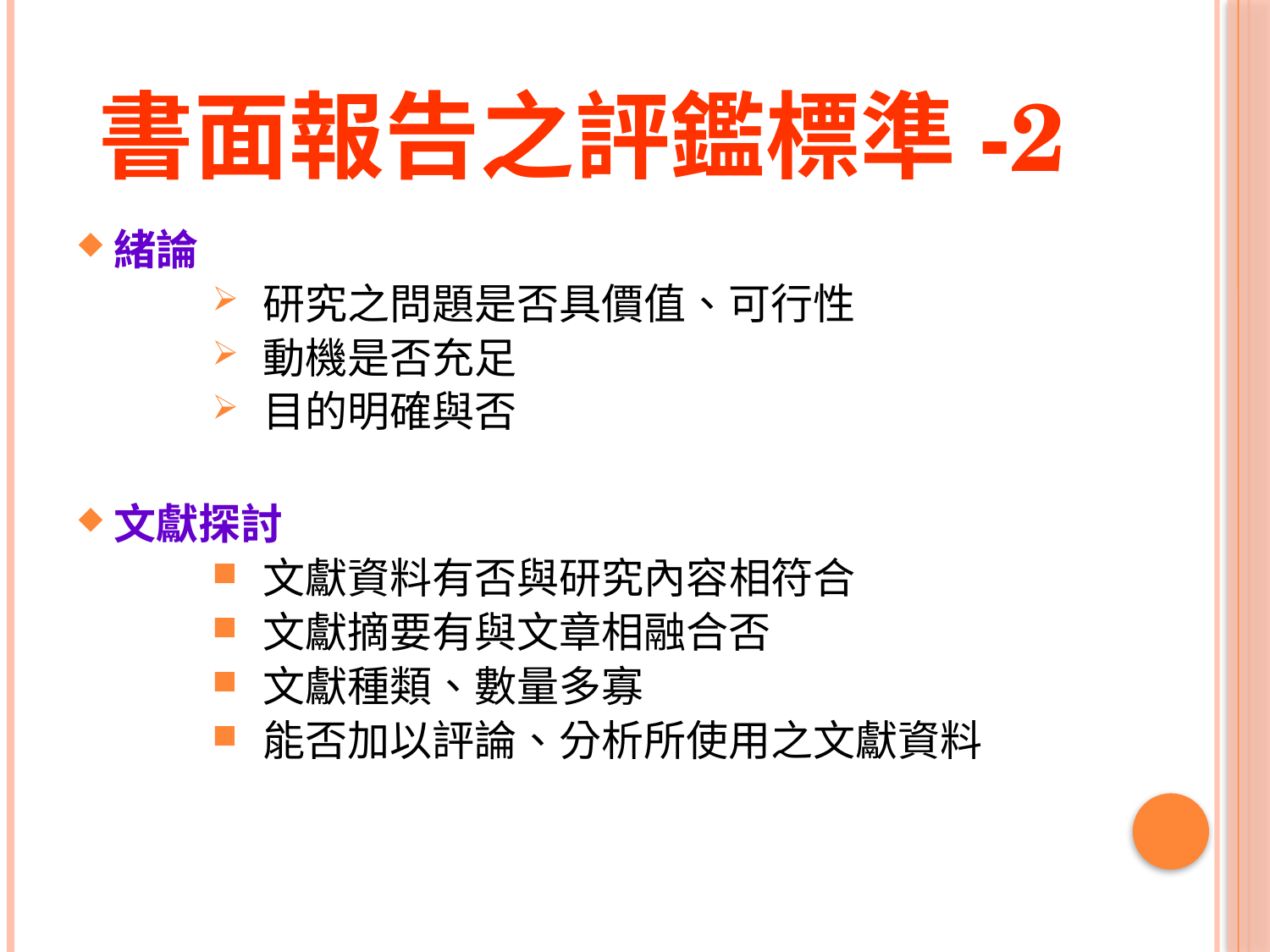

# 書面報告之評鑑標準-2
緒論
研究之問題是否具價值、可行性
動機是否充足
目的明確與否

文獻探討
文獻資料有否與研究內容相符合
文獻摘要有與文章相融合否
文獻種類、數量多寡
能否加以評論、分析所使用之文獻資料